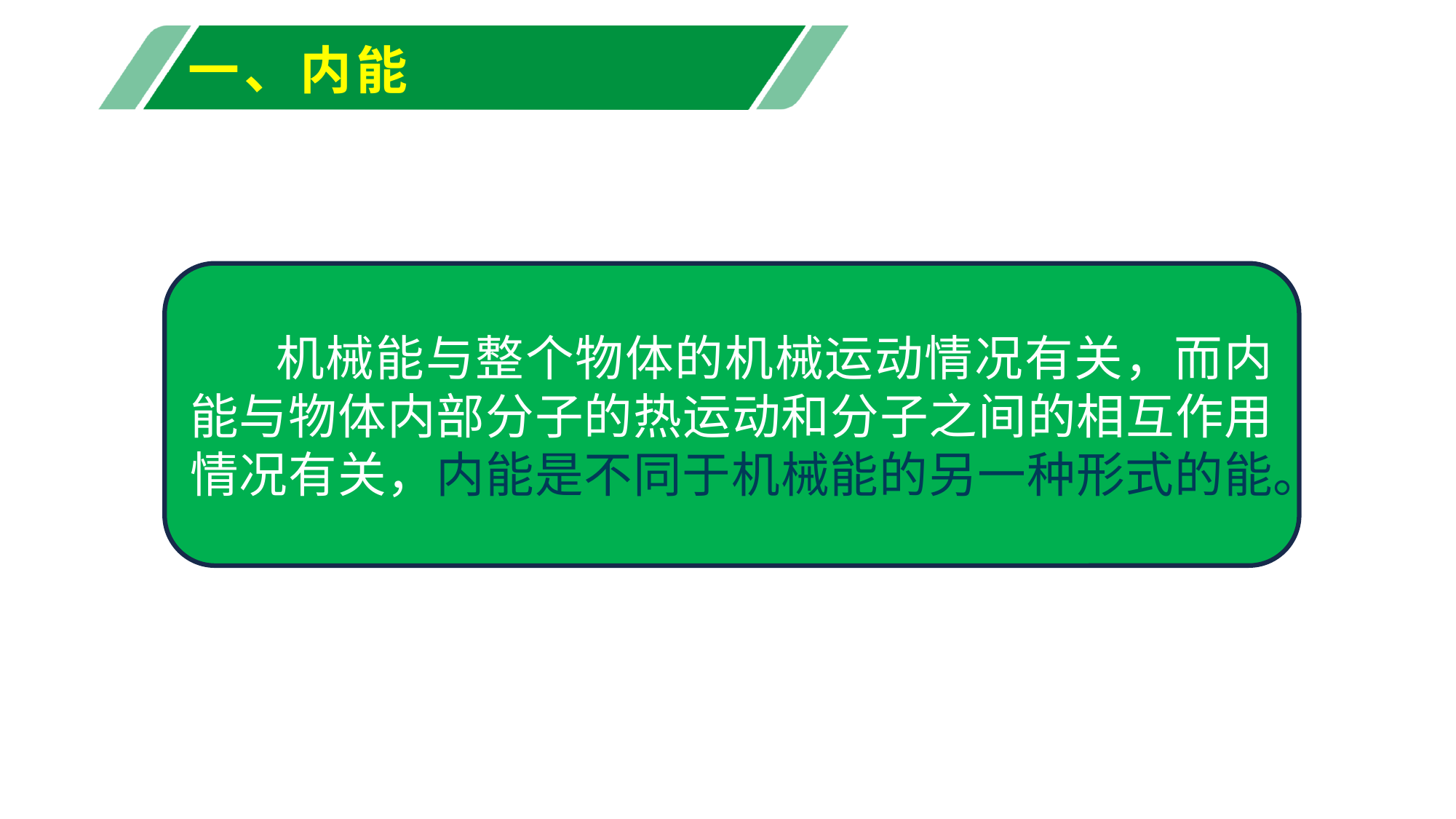

# 一、内能
机械能与整个物体的机械运动情况有关，而内能与物体内部分子的热运动和分子之间的相互作用情况有关，内能是不同于机械能的另一种形式的能。